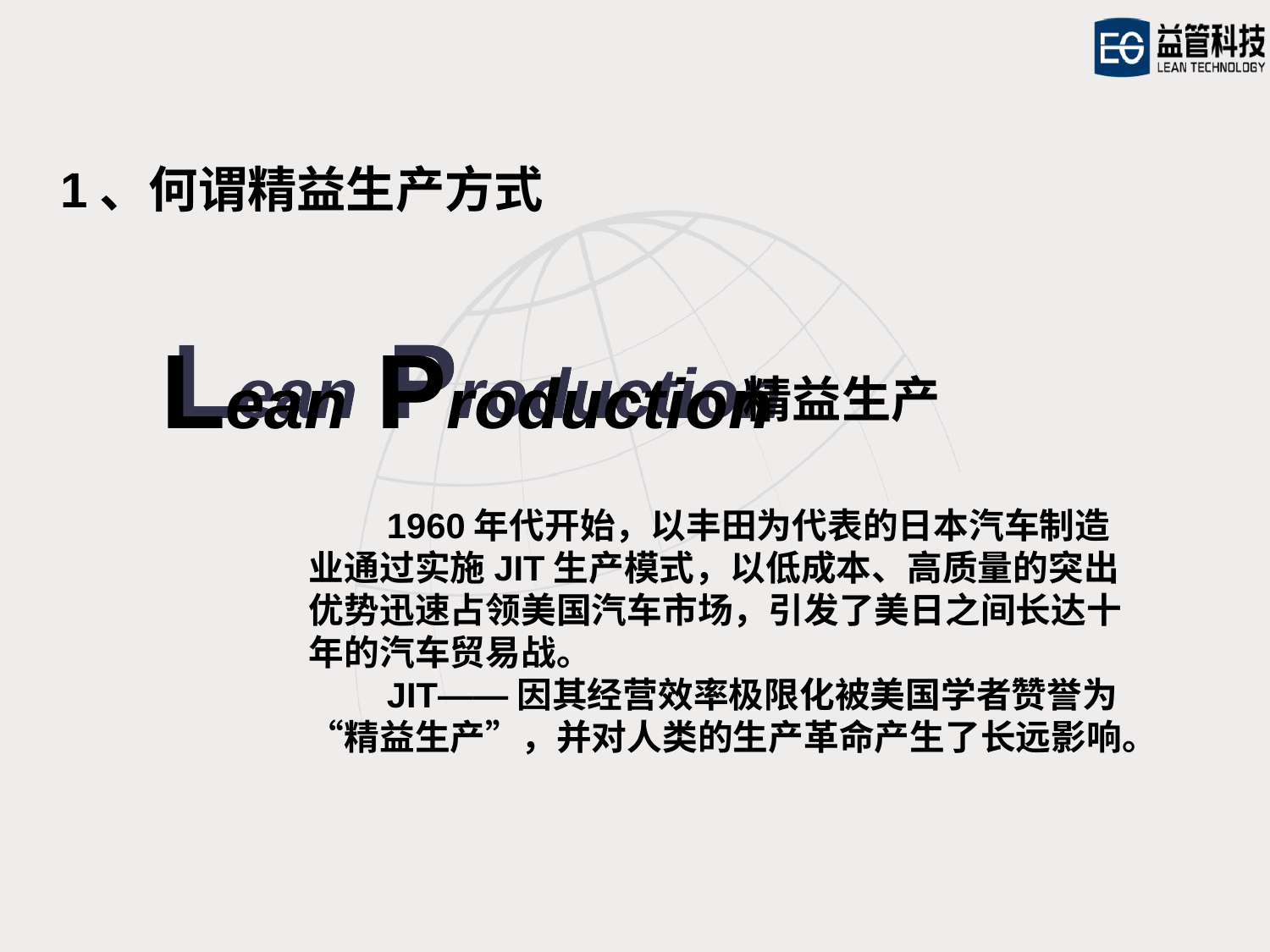

1、何谓精益生产方式
Lean Production
精益生产
        1960年代开始，以丰田为代表的日本汽车制造业通过实施JIT生产模式，以低成本、高质量的突出优势迅速占领美国汽车市场，引发了美日之间长达十年的汽车贸易战。
        JIT——因其经营效率极限化被美国学者赞誉为“精益生产”，并对人类的生产革命产生了长远影响。